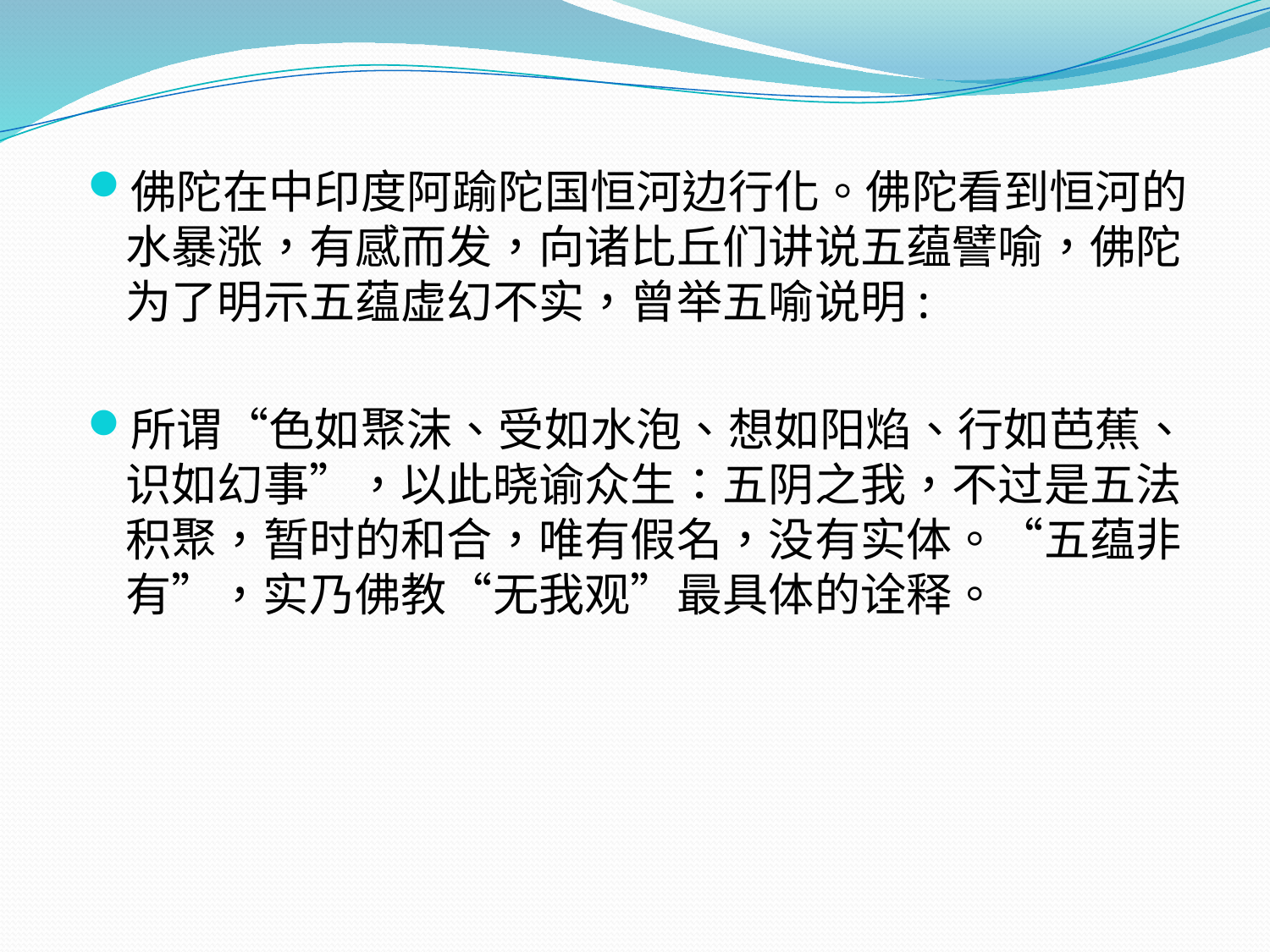

佛陀在中印度阿踰陀国恒河边行化。佛陀看到恒河的水暴涨，有感而发，向诸比丘们讲说五蕴譬喻，佛陀为了明示五蕴虚幻不实，曾举五喻说明:

所谓“色如聚沫、受如水泡、想如阳焰、行如芭蕉、识如幻事”，以此晓谕众生：五阴之我，不过是五法积聚，暂时的和合，唯有假名，没有实体。“五蕴非有”，实乃佛教“无我观”最具体的诠释。